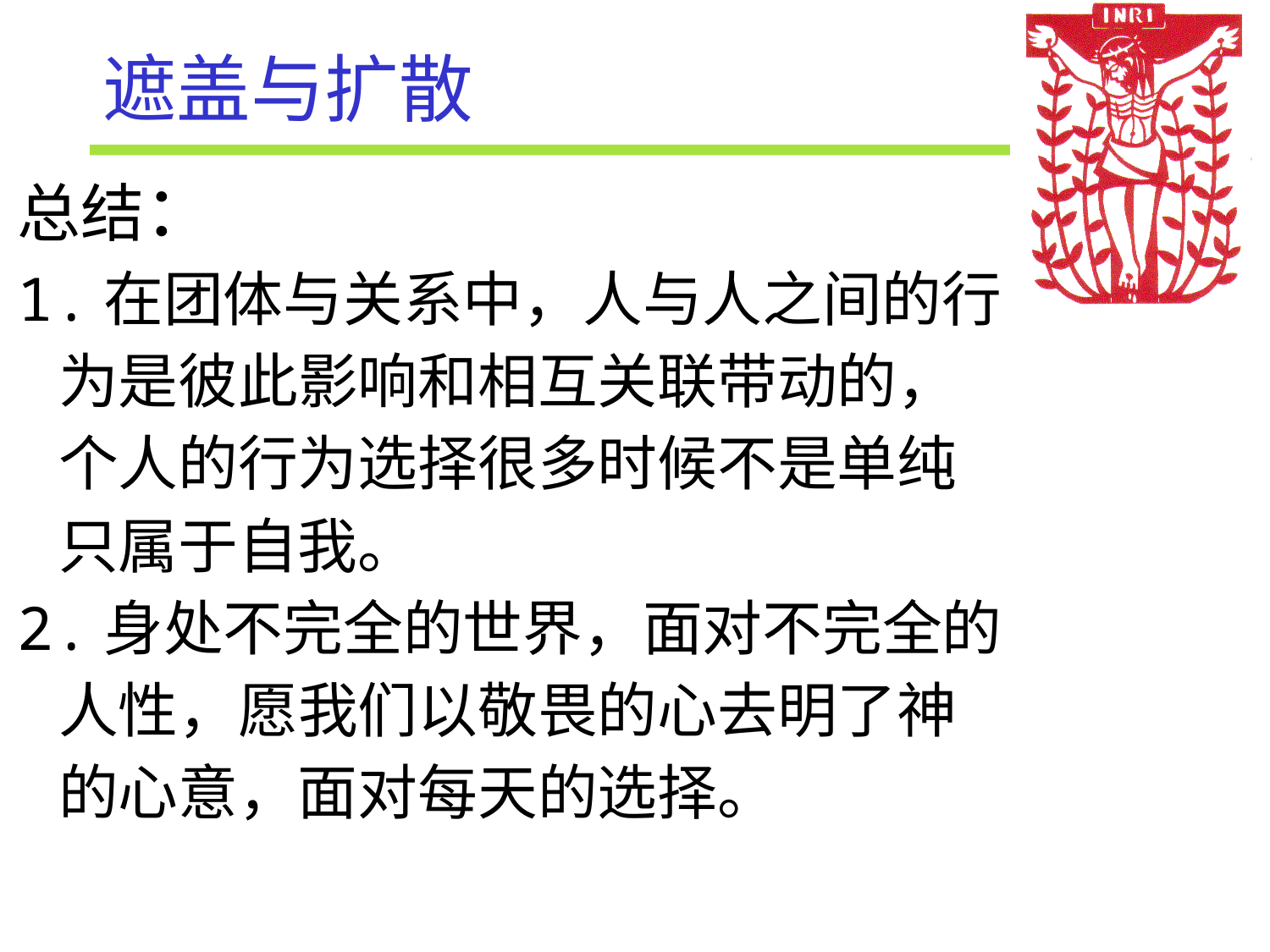

# 遮盖与扩散
总结：
1.在团体与关系中，人与人之间的行
  为是彼此影响和相互关联带动的，
  个人的行为选择很多时候不是单纯
  只属于自我。
2.身处不完全的世界，面对不完全的
  人性，愿我们以敬畏的心去明了神
  的心意，面对每天的选择。